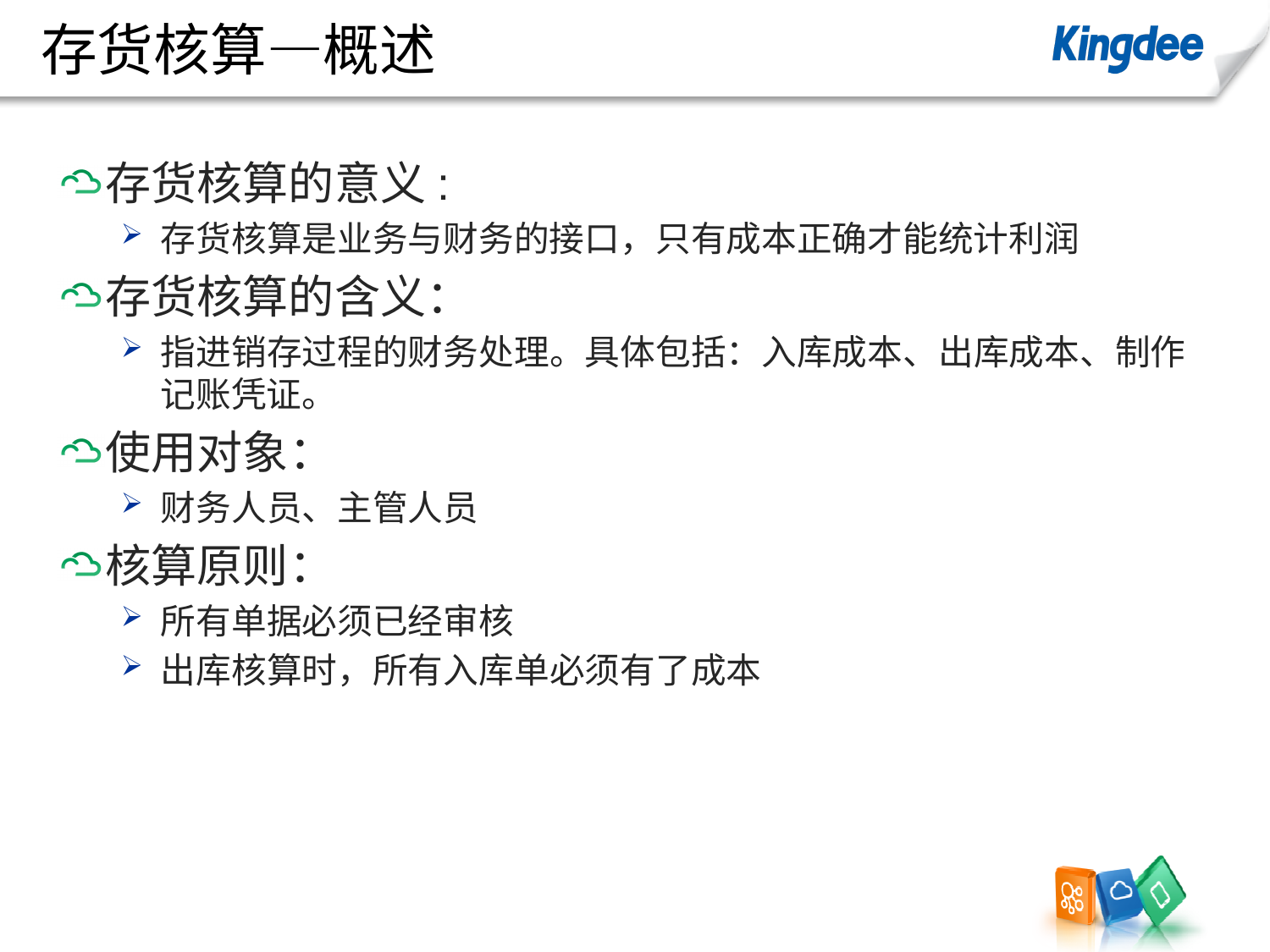

# 存货核算—概述
存货核算的意义:
存货核算是业务与财务的接口，只有成本正确才能统计利润
存货核算的含义：
指进销存过程的财务处理。具体包括：入库成本、出库成本、制作记账凭证。
使用对象：
财务人员、主管人员
核算原则：
所有单据必须已经审核
出库核算时，所有入库单必须有了成本